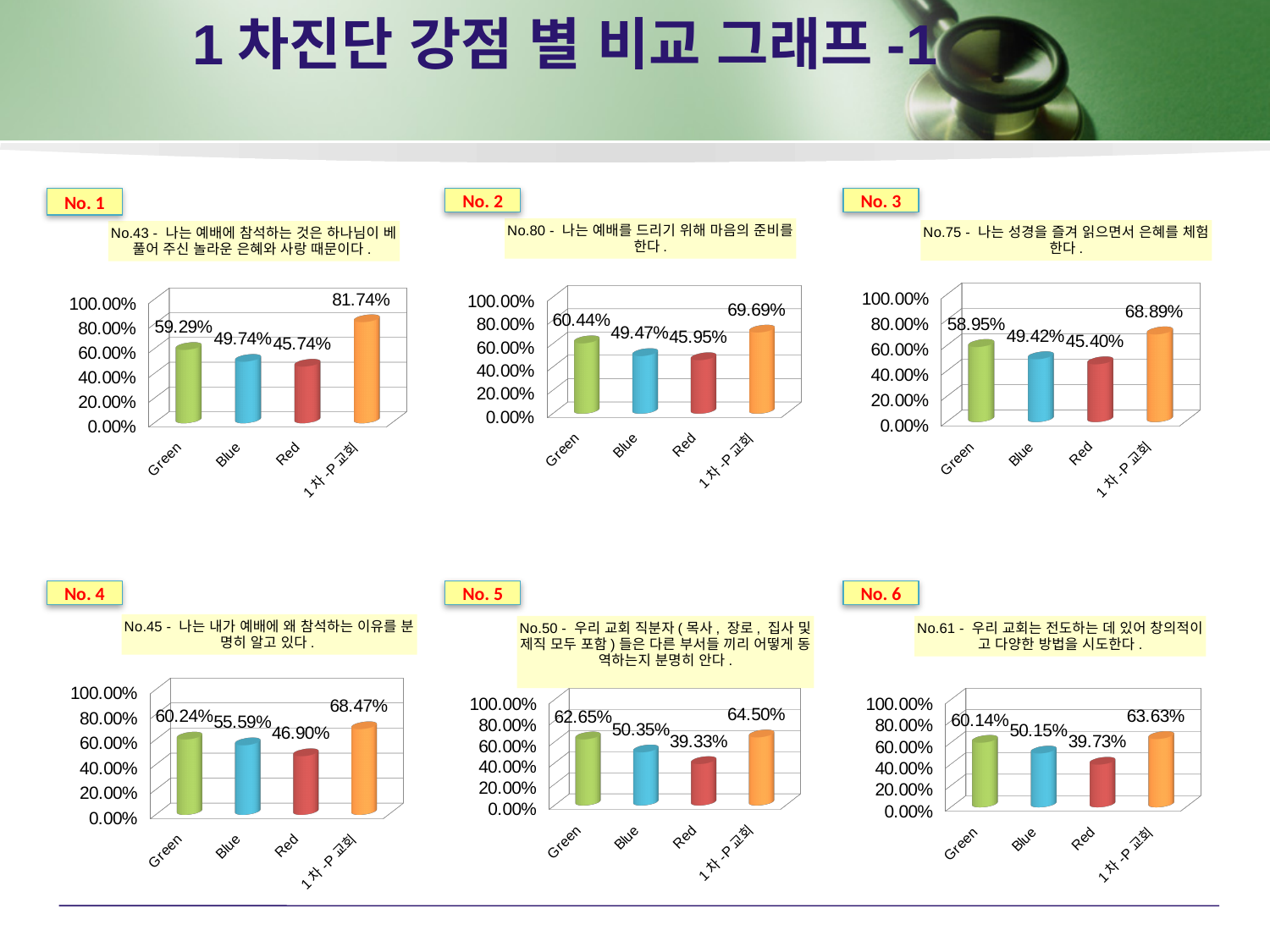

# 1차진단 강점 별 비교 그래프-1

No. 1

[unsupported chart]

No. 2

[unsupported chart]

No. 3

[unsupported chart]

No. 6

[unsupported chart]

No. 4

[unsupported chart]

No. 5

[unsupported chart]